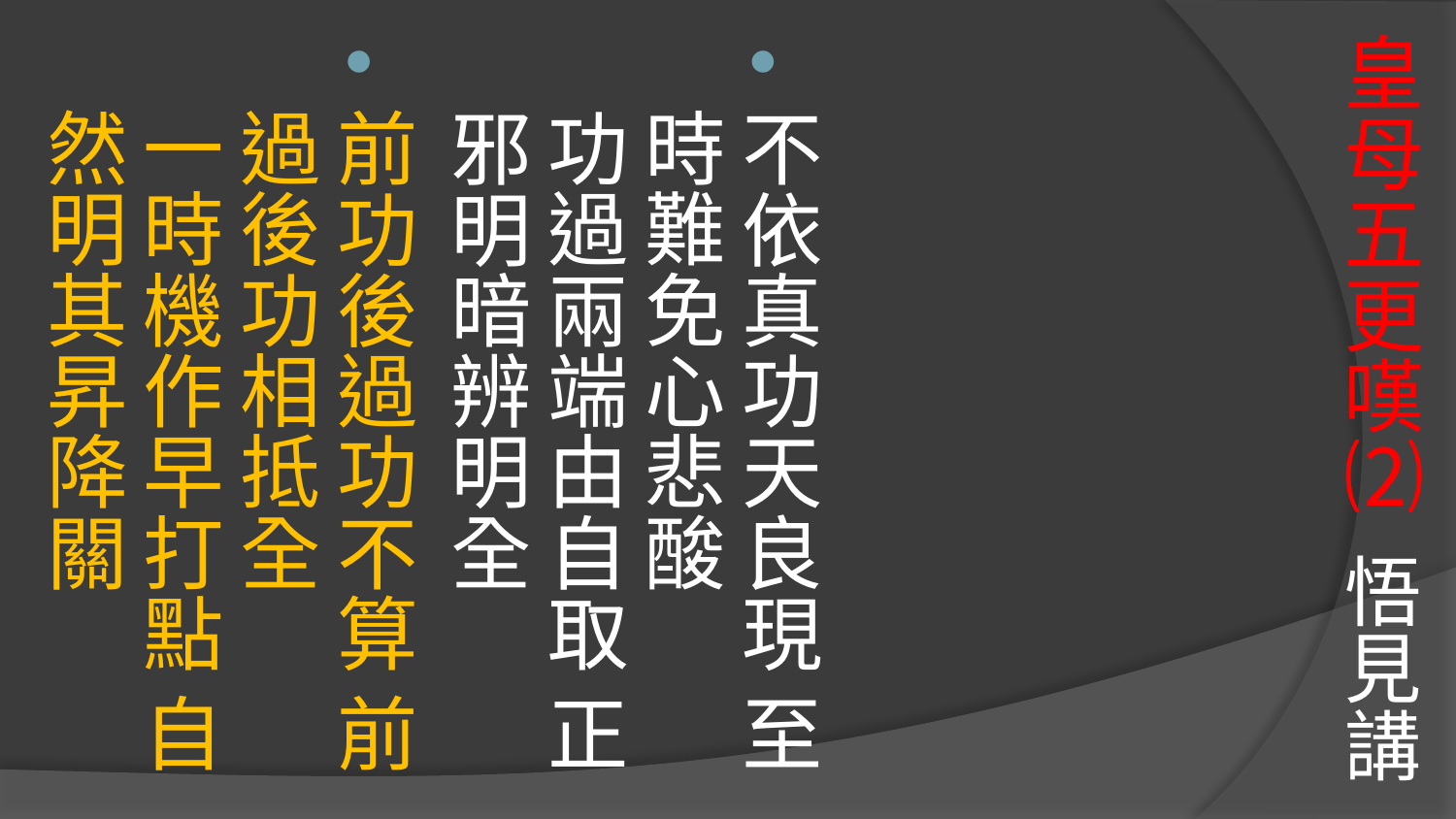

# 皇母五更嘆⑵  悟見講
不依真功天良現 至時難免心悲酸
功過兩端由自取 正邪明暗辨明全
前功後過功不算 前過後功相抵全
一時機作早打點 自然明其昇降關